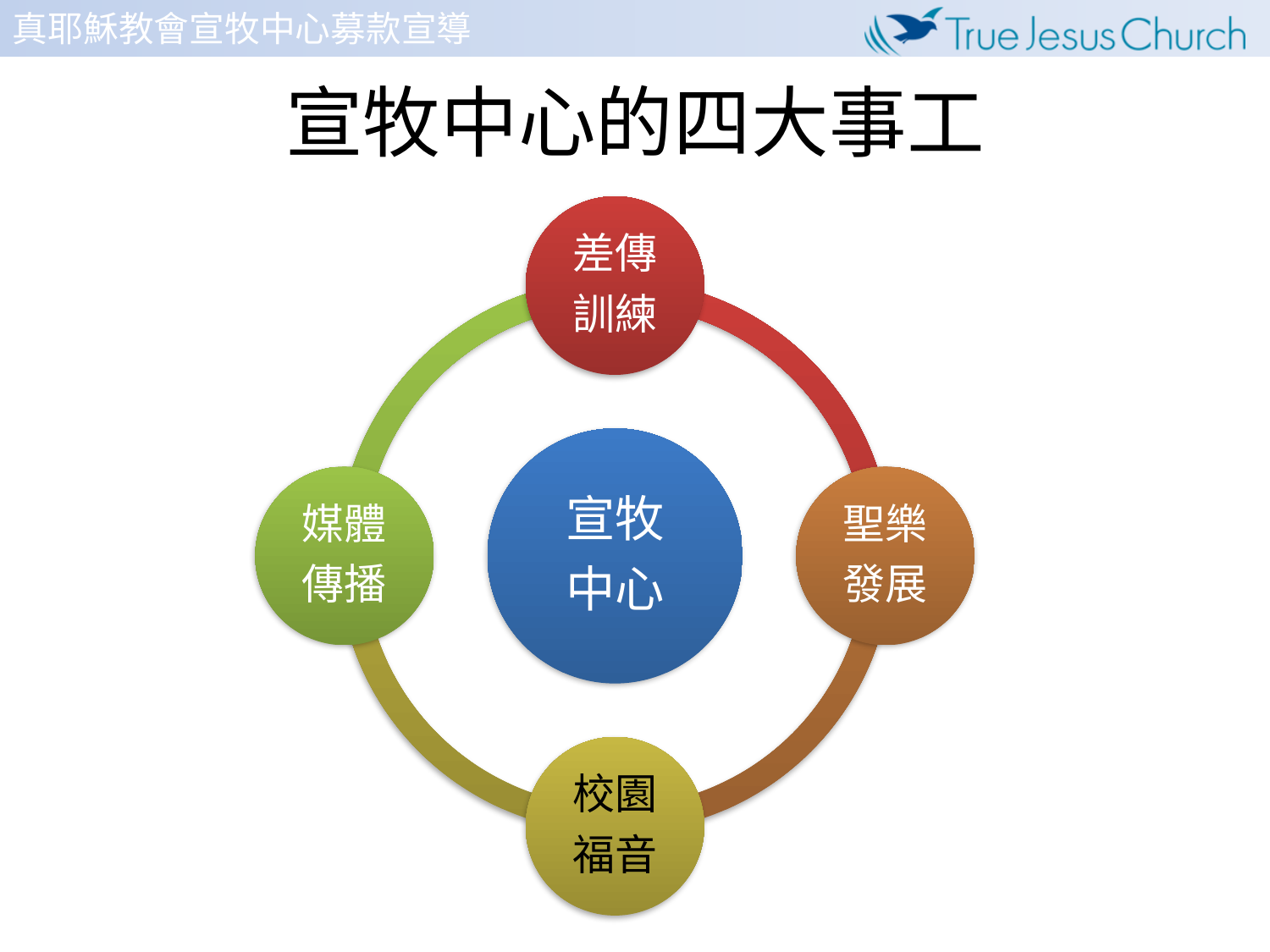

# 宣牧中心的四大事工
宣牧
中心
差傳
訓練
聖樂
發展
校園
福音
媒體
傳播